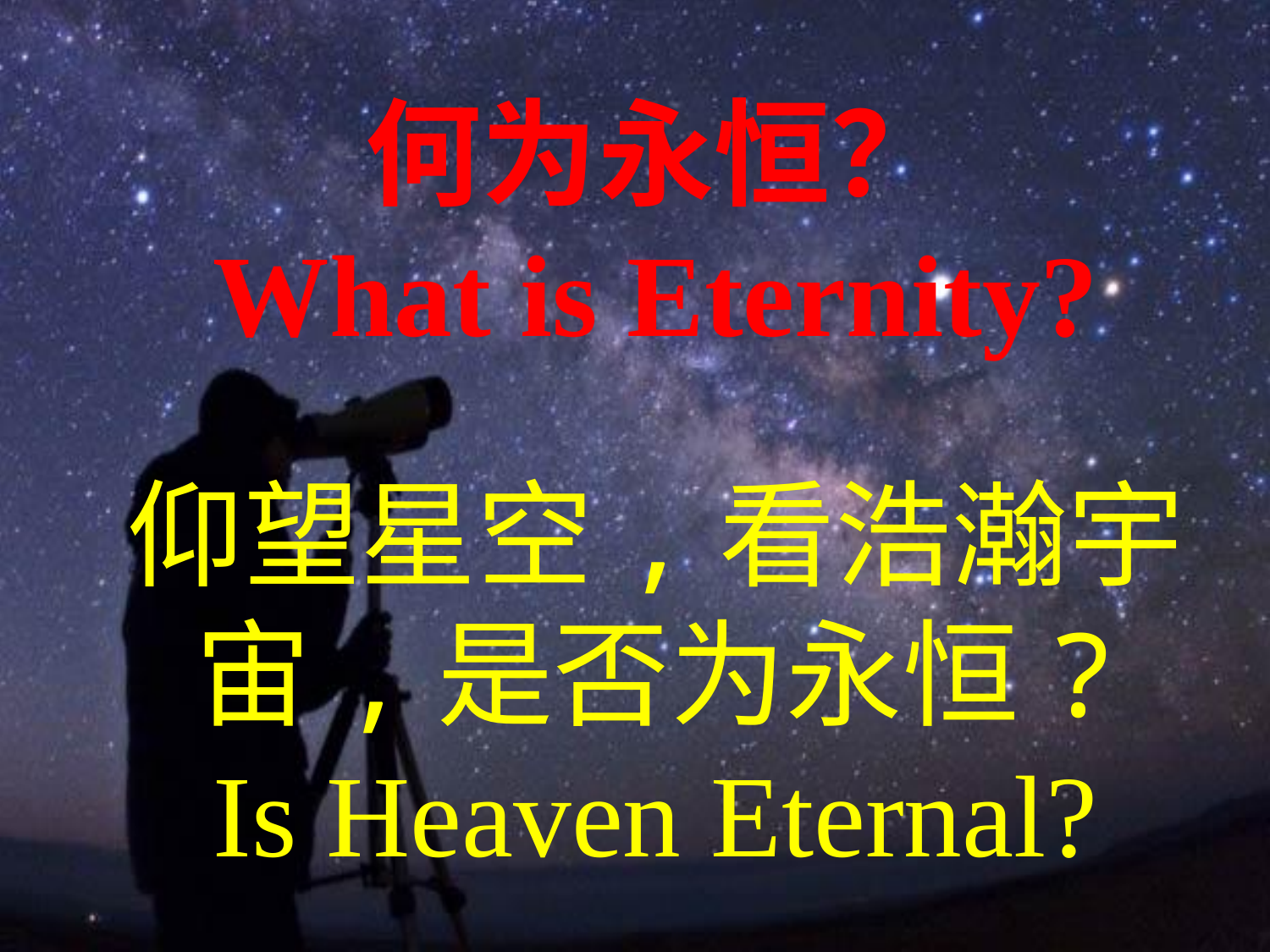

何为永恒？
What is Eternity?
仰望星空,看浩瀚宇宙,是否为永恒?
Is Heaven Eternal?